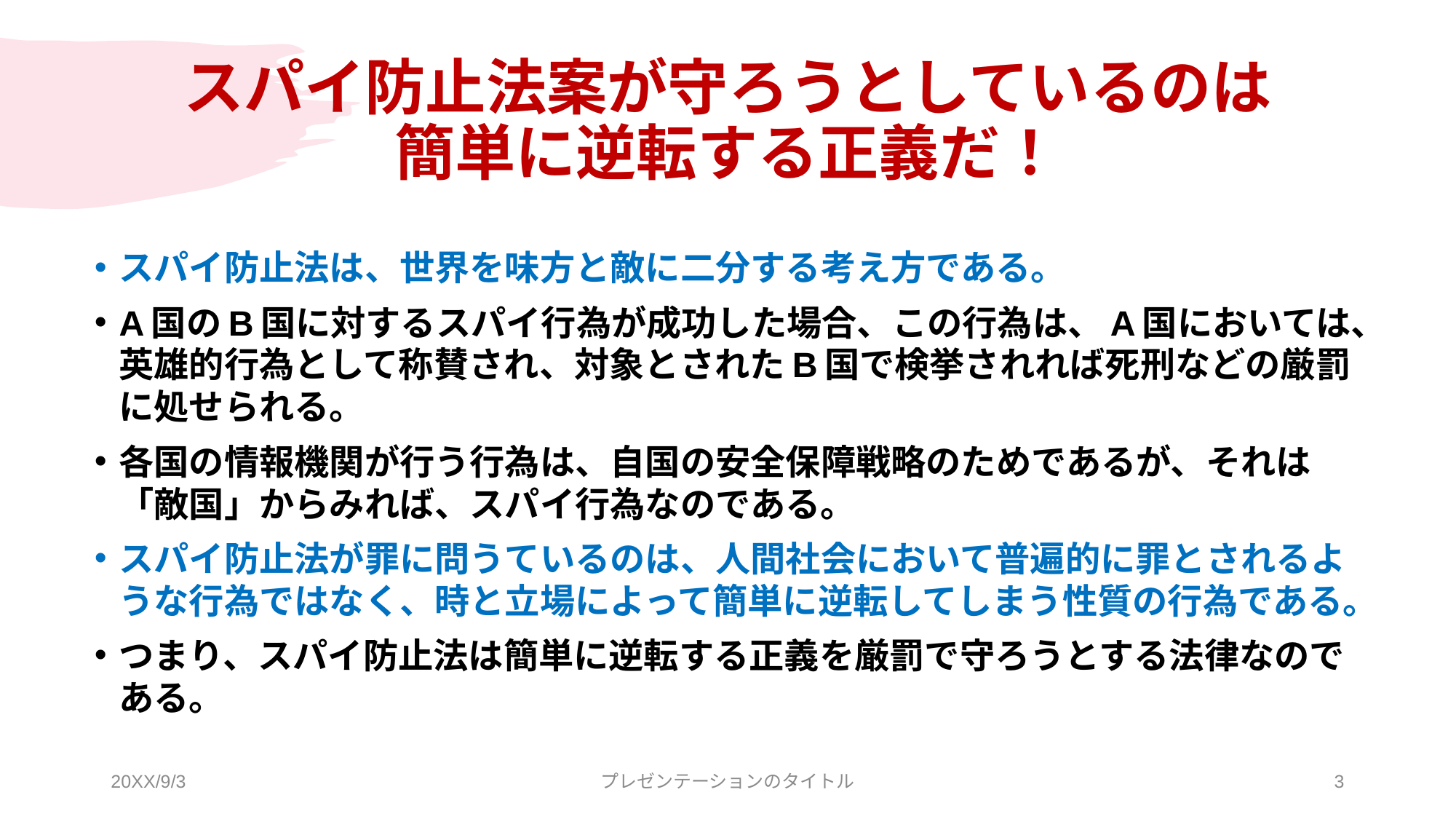

# スパイ防止法案が守ろうとしているのは 簡単に逆転する正義だ！
スパイ防止法は、世界を味方と敵に二分する考え方である。
A国のB国に対するスパイ行為が成功した場合、この行為は、A国においては、英雄的行為として称賛され、対象とされたB国で検挙されれば死刑などの厳罰に処せられる。
各国の情報機関が行う行為は、自国の安全保障戦略のためであるが、それは「敵国」からみれば、スパイ行為なのである。
スパイ防止法が罪に問うているのは、人間社会において普遍的に罪とされるような行為ではなく、時と立場によって簡単に逆転してしまう性質の行為である。
つまり、スパイ防止法は簡単に逆転する正義を厳罰で守ろうとする法律なのである。

20XX/9/3
プレゼンテーションのタイトル
3